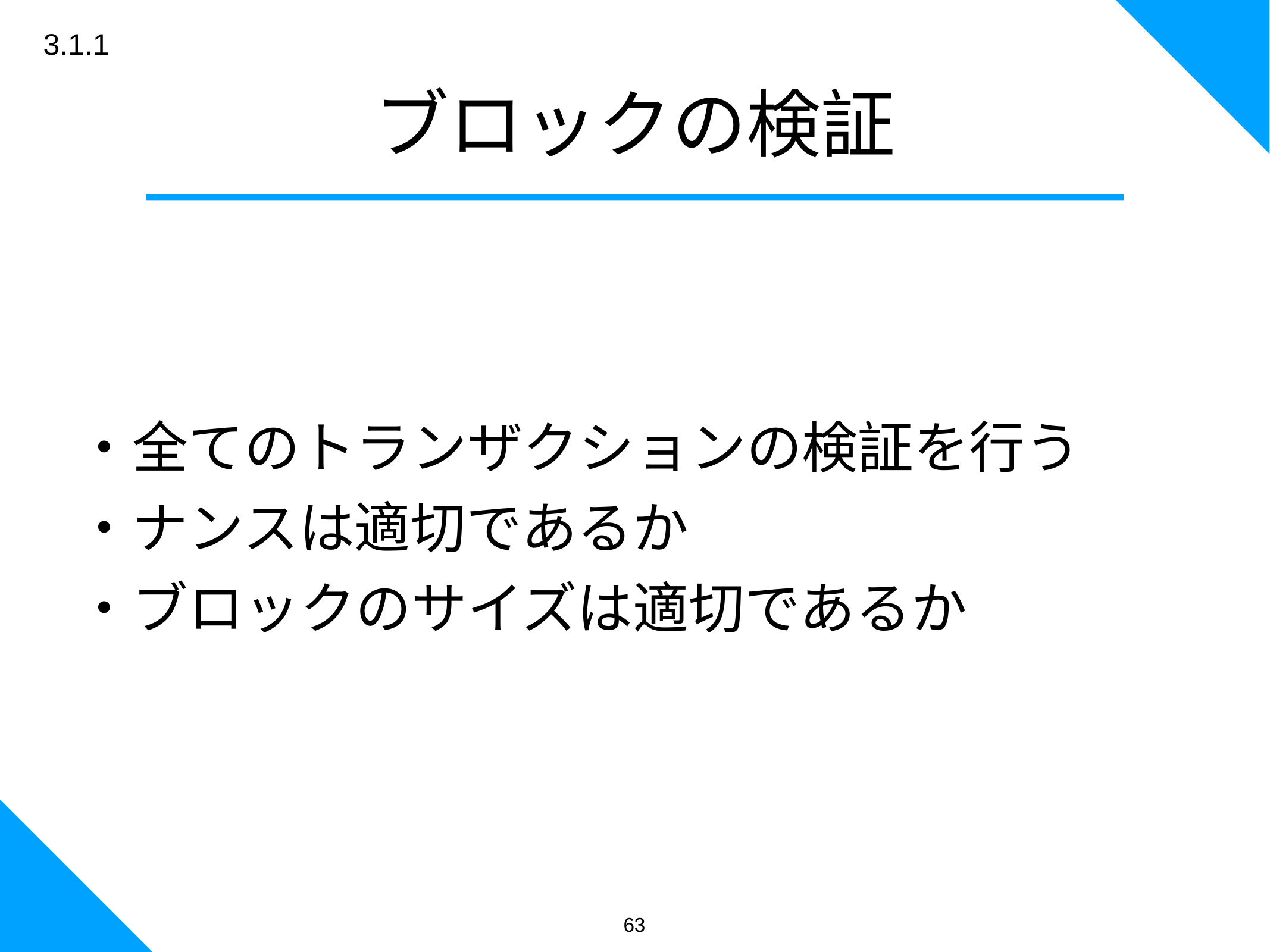

3.1.1
ブロックの検証
・全てのトランザクションの検証を行う
・ナンスは適切であるか
・ブロックのサイズは適切であるか
63